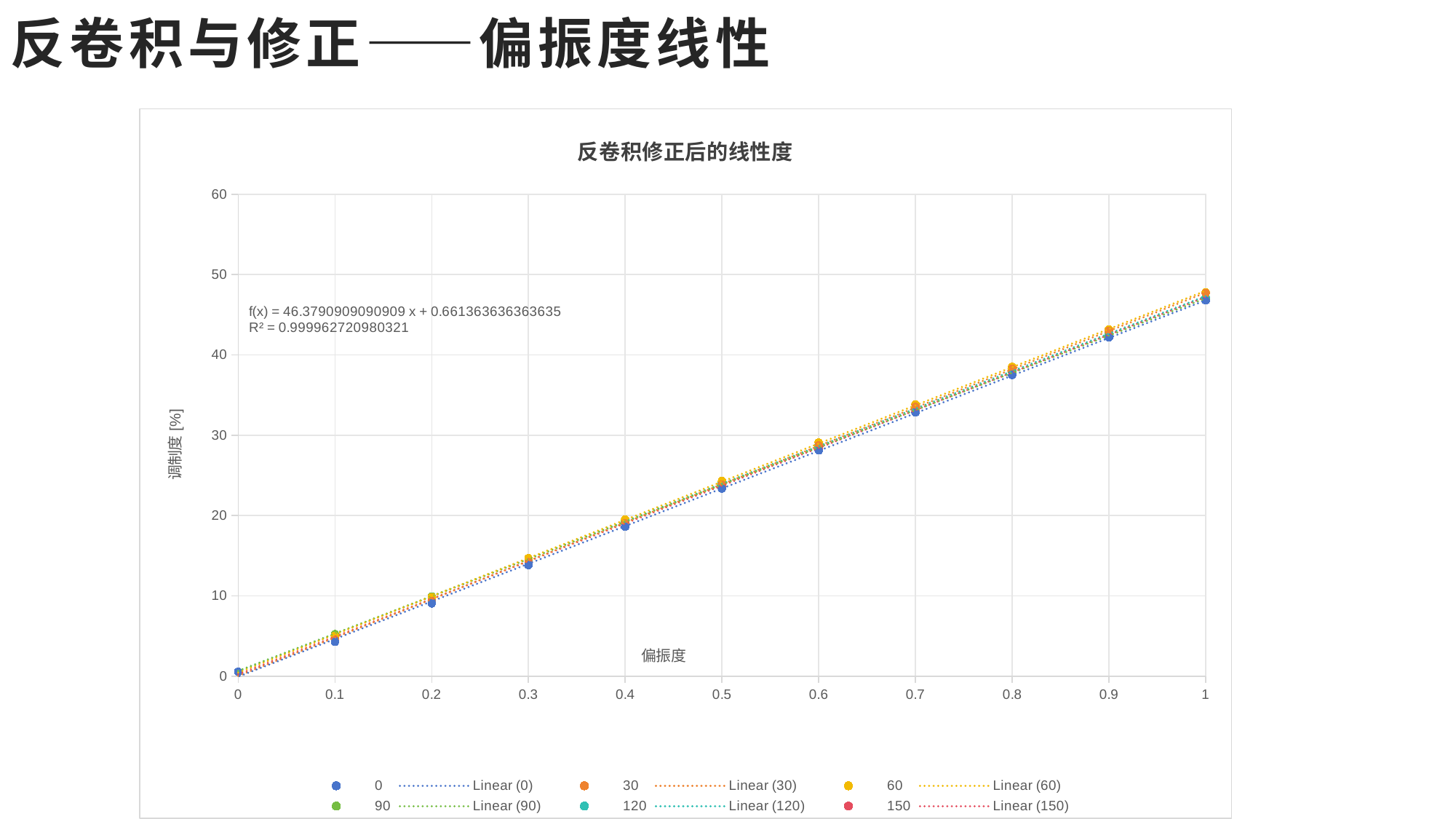

# 反卷积与修正——偏振度线性

### Chart: 反卷积修正后的线性度

| Category | 0 | 30 | 60 | 90 | 120 | 150 |
|---|---|---|---|---|---|---|